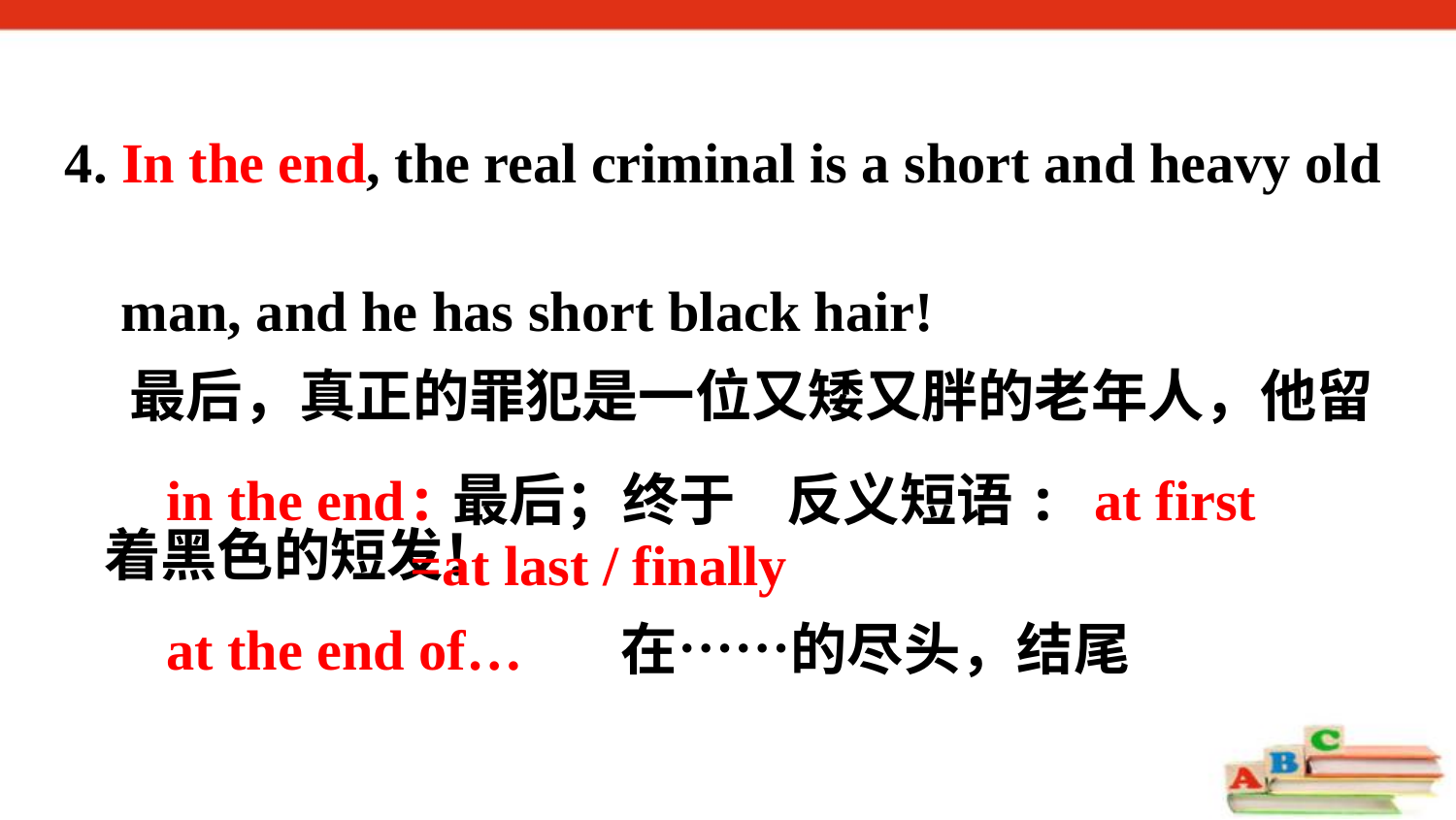

4. In the end, the real criminal is a short and heavy old
    man, and he has short black hair!
    最后，真正的罪犯是一位又矮又胖的老年人，他留
  着黑色的短发！
in the end:最后；终于    反义短语: at first
=at last / finally
at the end of…      在……的尽头，结尾